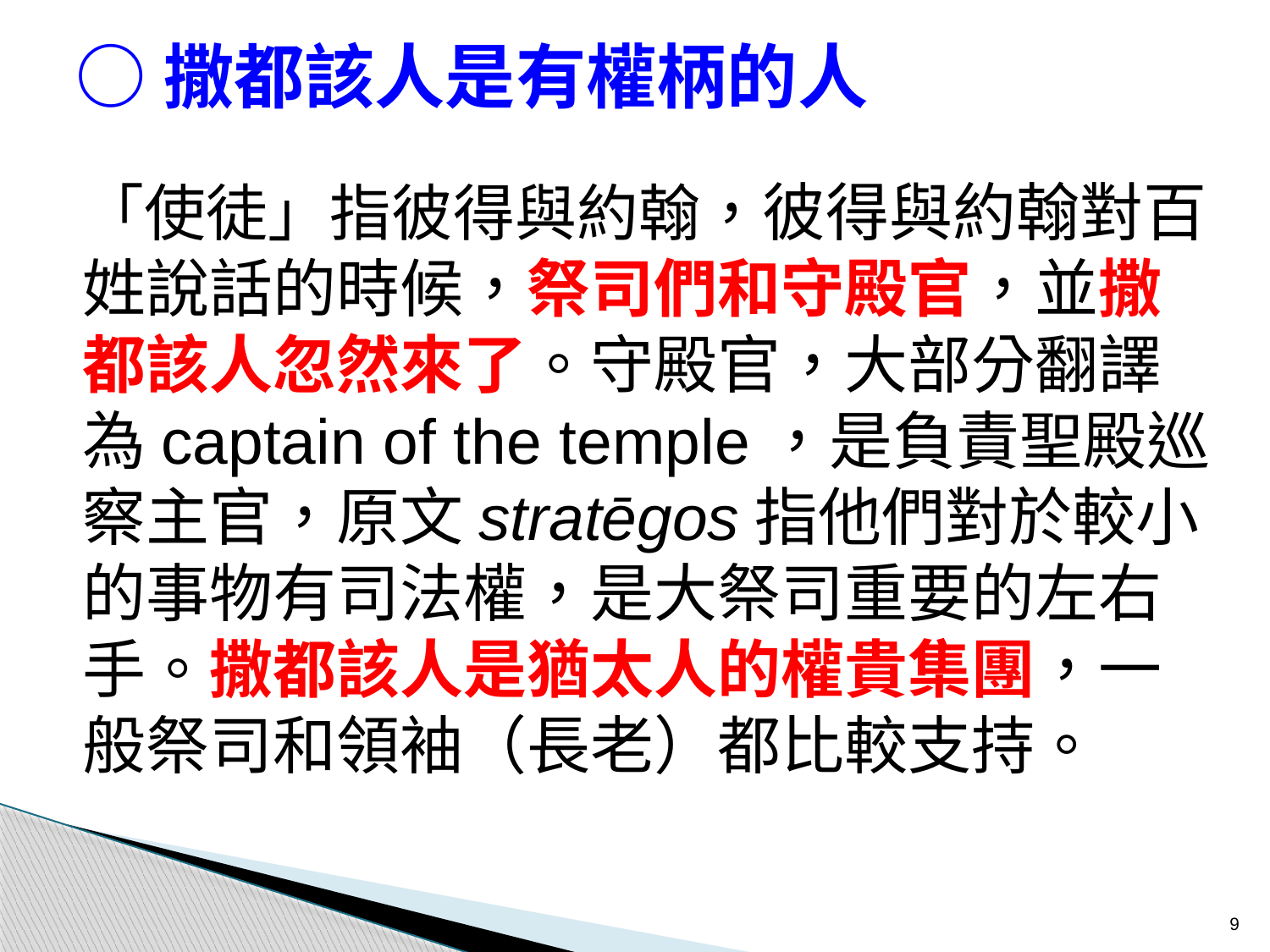

○撒都該人是有權柄的人
「使徒」指彼得與約翰，彼得與約翰對百姓說話的時候，祭司們和守殿官，並撒都該人忽然來了。守殿官，大部分翻譯為captain of the temple，是負責聖殿巡察主官，原文stratēgos指他們對於較小的事物有司法權，是大祭司重要的左右手。撒都該人是猶太人的權貴集團，一般祭司和領袖（長老）都比較支持。
9